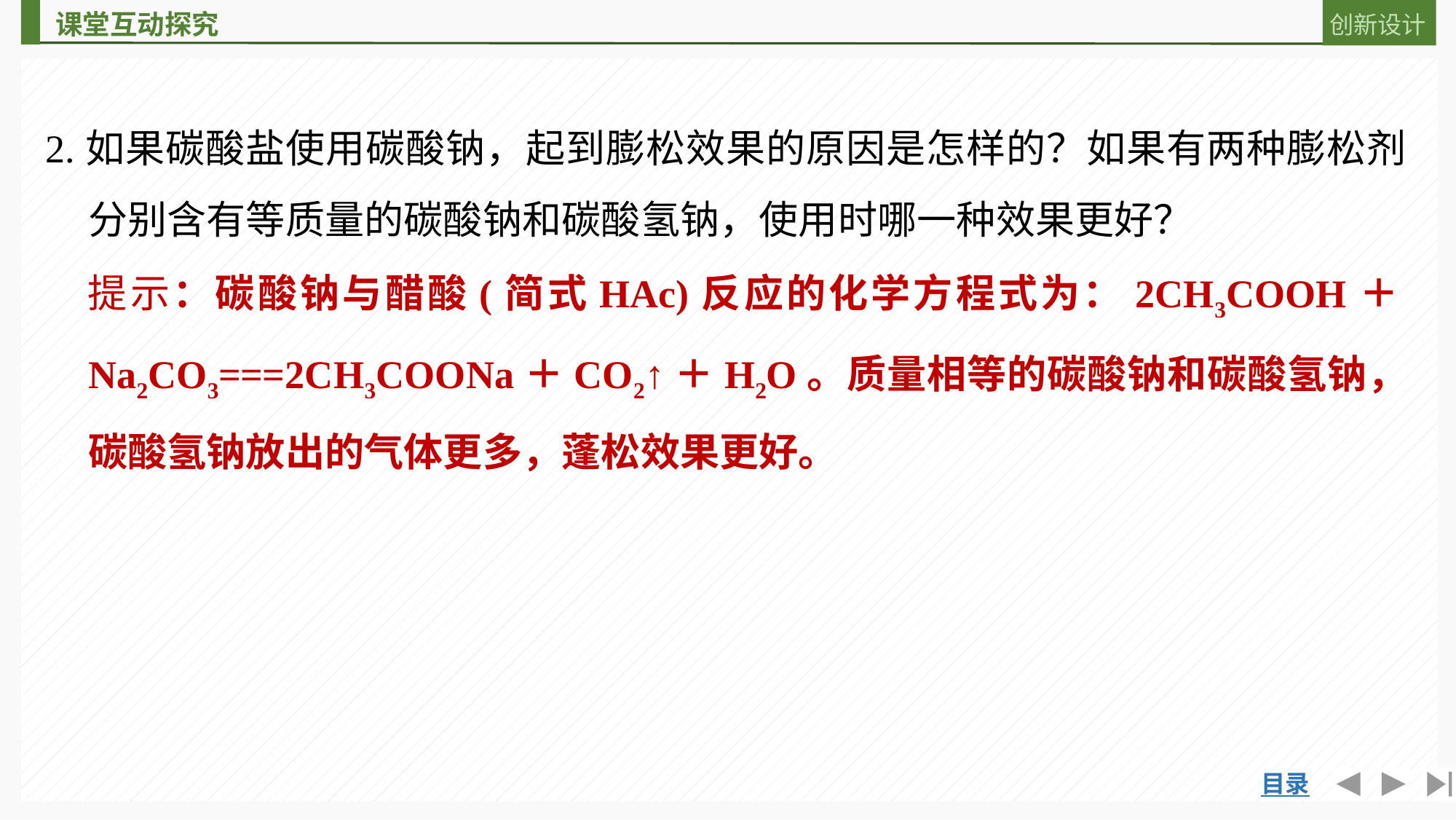

2.如果碳酸盐使用碳酸钠，起到膨松效果的原因是怎样的？如果有两种膨松剂分别含有等质量的碳酸钠和碳酸氢钠，使用时哪一种效果更好？
　提示：碳酸钠与醋酸(简式HAc)反应的化学方程式为：2CH3COOH＋Na2CO3===2CH3COONa＋CO2↑＋H2O。质量相等的碳酸钠和碳酸氢钠，碳酸氢钠放出的气体更多，蓬松效果更好。